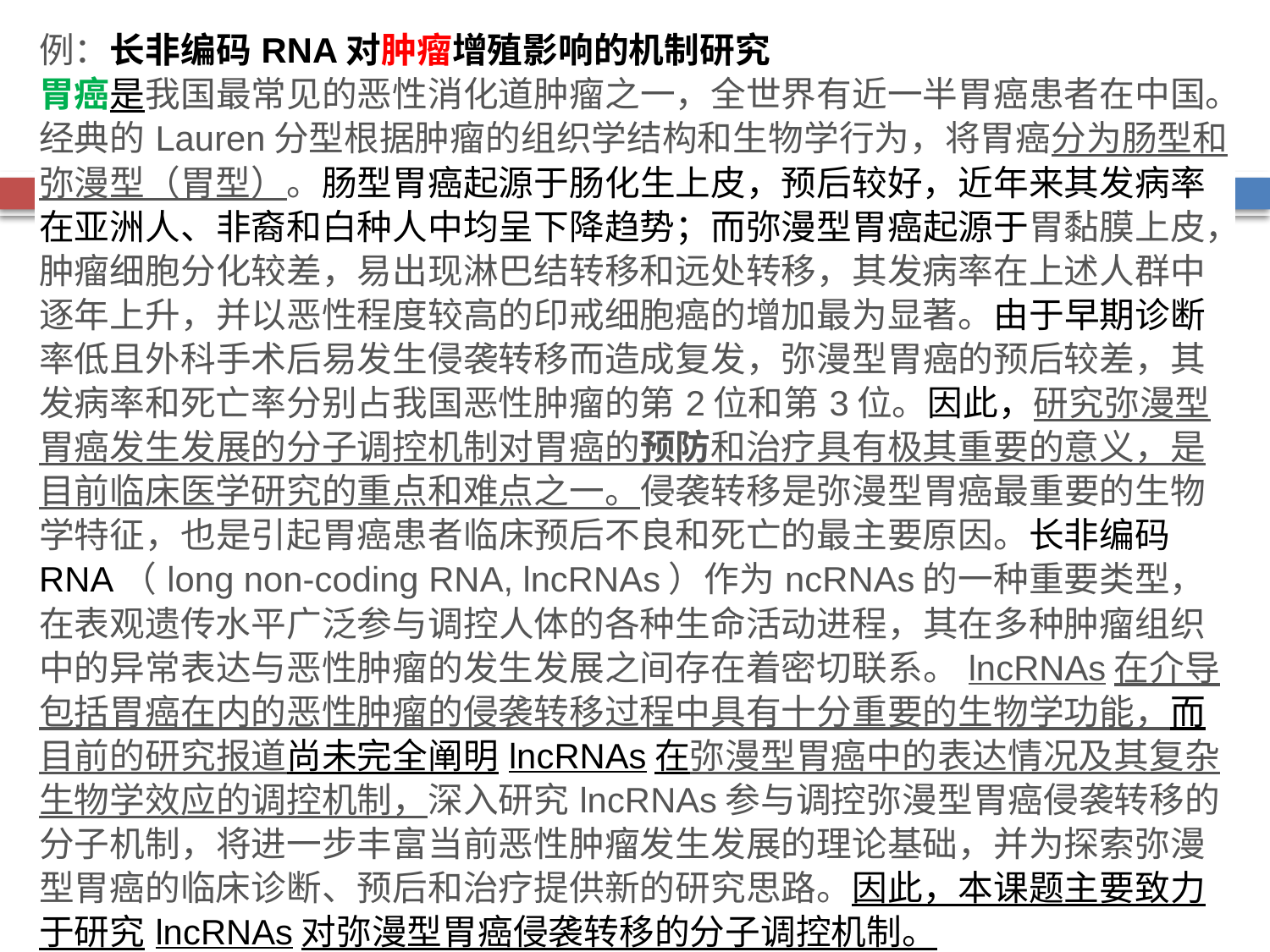

| 例：长非编码RNA对肿瘤增殖影响的机制研究 胃癌是我国最常见的恶性消化道肿瘤之一，全世界有近一半胃癌患者在中国。经典的Lauren分型根据肿瘤的组织学结构和生物学行为，将胃癌分为肠型和弥漫型（胃型）。肠型胃癌起源于肠化生上皮，预后较好，近年来其发病率在亚洲人、非裔和白种人中均呈下降趋势；而弥漫型胃癌起源于胃黏膜上皮，肿瘤细胞分化较差，易出现淋巴结转移和远处转移，其发病率在上述人群中逐年上升，并以恶性程度较高的印戒细胞癌的增加最为显著。由于早期诊断率低且外科手术后易发生侵袭转移而造成复发，弥漫型胃癌的预后较差，其发病率和死亡率分别占我国恶性肿瘤的第2位和第3位。因此，研究弥漫型胃癌发生发展的分子调控机制对胃癌的预防和治疗具有极其重要的意义，是目前临床医学研究的重点和难点之一。侵袭转移是弥漫型胃癌最重要的生物学特征，也是引起胃癌患者临床预后不良和死亡的最主要原因。长非编码RNA（long non-coding RNA, lncRNAs）作为ncRNAs的一种重要类型，在表观遗传水平广泛参与调控人体的各种生命活动进程，其在多种肿瘤组织中的异常表达与恶性肿瘤的发生发展之间存在着密切联系。lncRNAs在介导包括胃癌在内的恶性肿瘤的侵袭转移过程中具有十分重要的生物学功能，而目前的研究报道尚未完全阐明lncRNAs在弥漫型胃癌中的表达情况及其复杂生物学效应的调控机制，深入研究lncRNAs参与调控弥漫型胃癌侵袭转移的分子机制，将进一步丰富当前恶性肿瘤发生发展的理论基础，并为探索弥漫型胃癌的临床诊断、预后和治疗提供新的研究思路。因此，本课题主要致力于研究lncRNAs对弥漫型胃癌侵袭转移的分子调控机制。 |
| --- |
#